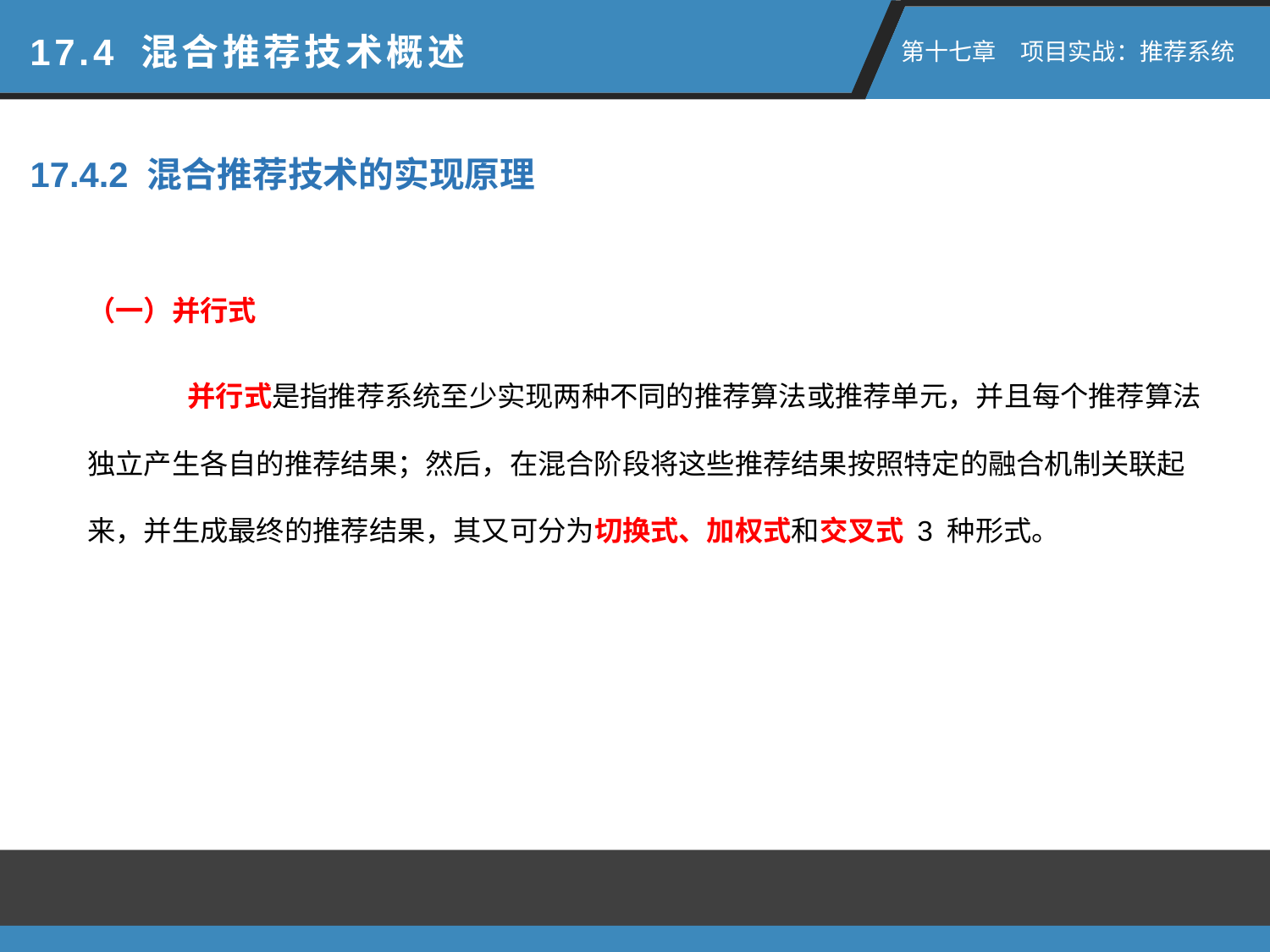

17.4 混合推荐技术概述
  第十七章　项目实战：推荐系统
17.4.2 混合推荐技术的实现原理

（一）并行式
并行式是指推荐系统至少实现两种不同的推荐算法或推荐单元，并且每个推荐算法独立产生各自的推荐结果；然后，在混合阶段将这些推荐结果按照特定的融合机制关联起来，并生成最终的推荐结果，其又可分为切换式、加权式和交叉式 3 种形式。